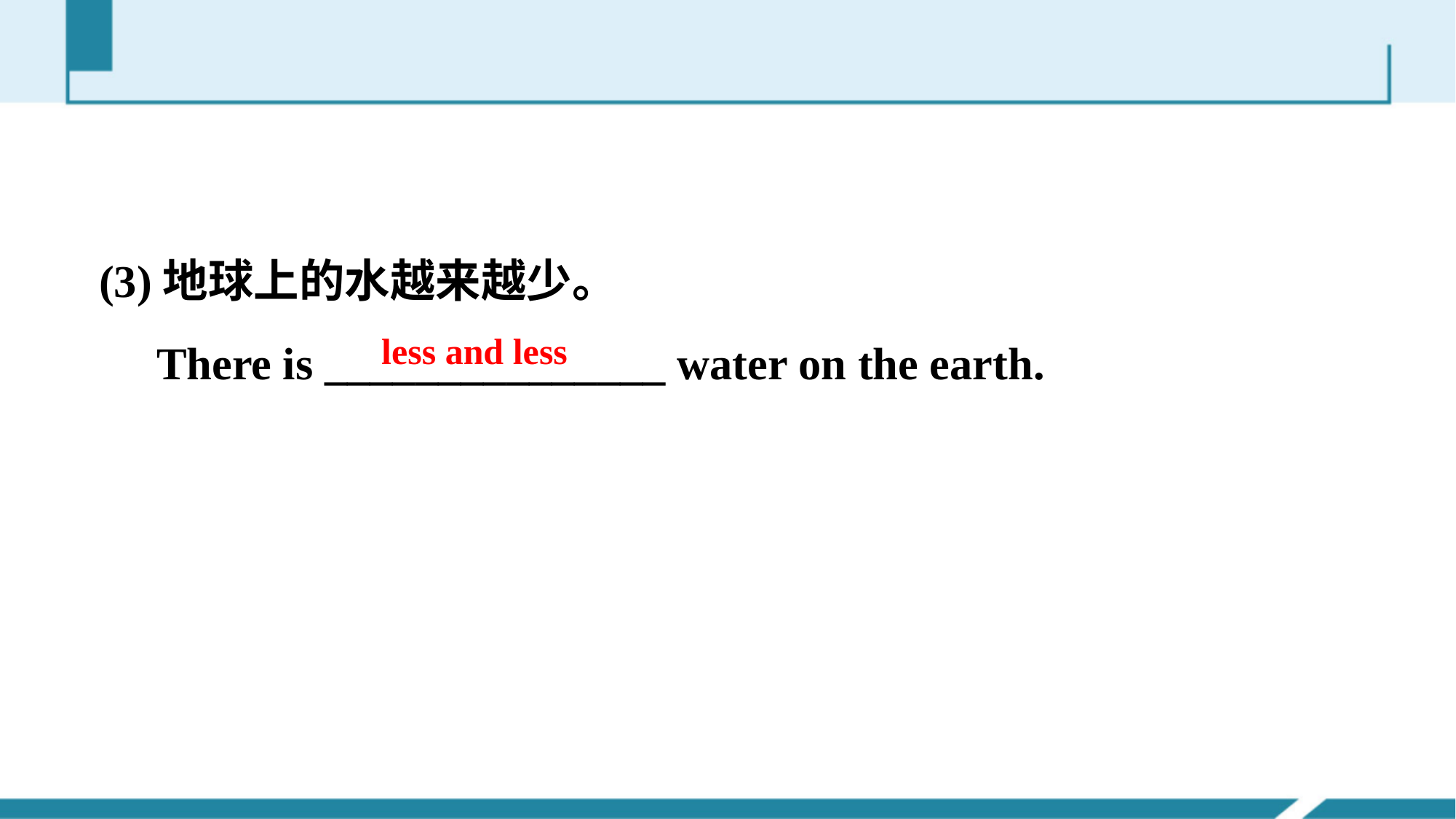

(3)地球上的水越来越少。
     There is _______________ water on the earth.
less and less